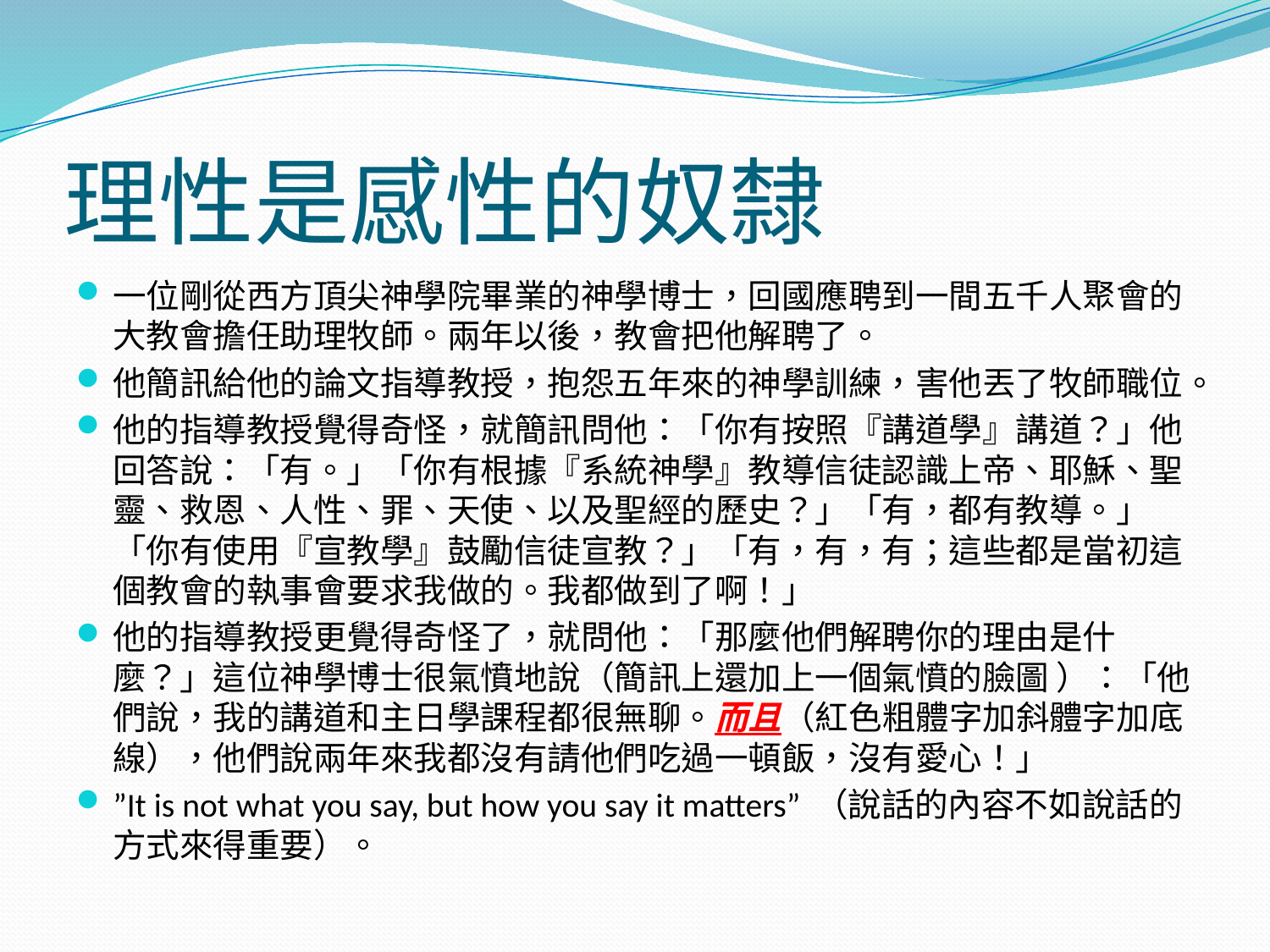

# 理性是感性的奴隸
一位剛從西方頂尖神學院畢業的神學博士，回國應聘到一間五千人聚會的大教會擔任助理牧師。兩年以後，教會把他解聘了。
他簡訊給他的論文指導教授，抱怨五年來的神學訓練，害他丟了牧師職位。
他的指導教授覺得奇怪，就簡訊問他：「你有按照『講道學』講道？」他回答說：「有。」「你有根據『系統神學』教導信徒認識上帝、耶穌、聖靈、救恩、人性、罪、天使、以及聖經的歷史？」「有，都有教導。」「你有使用『宣教學』鼓勵信徒宣教？」「有，有，有；這些都是當初這個教會的執事會要求我做的。我都做到了啊！」
他的指導教授更覺得奇怪了，就問他：「那麼他們解聘你的理由是什麼？」這位神學博士很氣憤地說（簡訊上還加上一個氣憤的臉圖 ）：「他們說，我的講道和主日學課程都很無聊。而且（紅色粗體字加斜體字加底線），他們說兩年來我都沒有請他們吃過一頓飯，沒有愛心！」
”It is not what you say, but how you say it matters” （說話的內容不如說話的方式來得重要）。